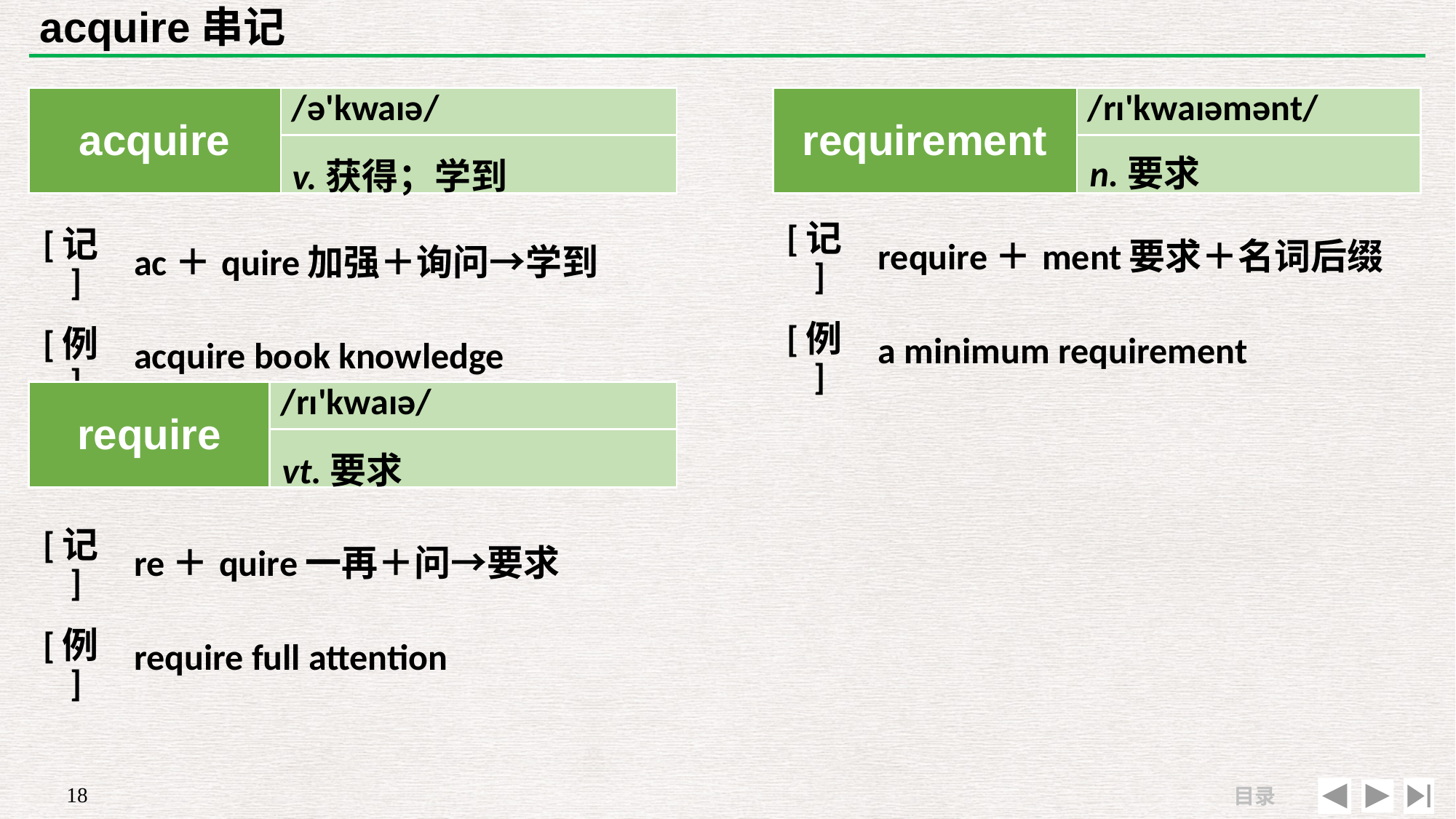

# acquire串记

| acquire | /ə'kwaɪə/ |
| --- | --- |
|  |  |
| requirement | /rɪ'kwaɪəmənt/ |
| --- | --- |
|  |  |
n.要求
v.获得；学到
| [记] | require＋ment要求＋名词后缀 |
| --- | --- |
| [例] | a minimum requirement |
| [记] | ac＋quire加强＋询问→学到 |
| --- | --- |
| [例] | acquire book knowledge |
| require | /rɪ'kwaɪə/ |
| --- | --- |
|  |  |
vt.要求
| [记] | re＋quire一再＋问→要求 |
| --- | --- |
| [例] | require full attention |